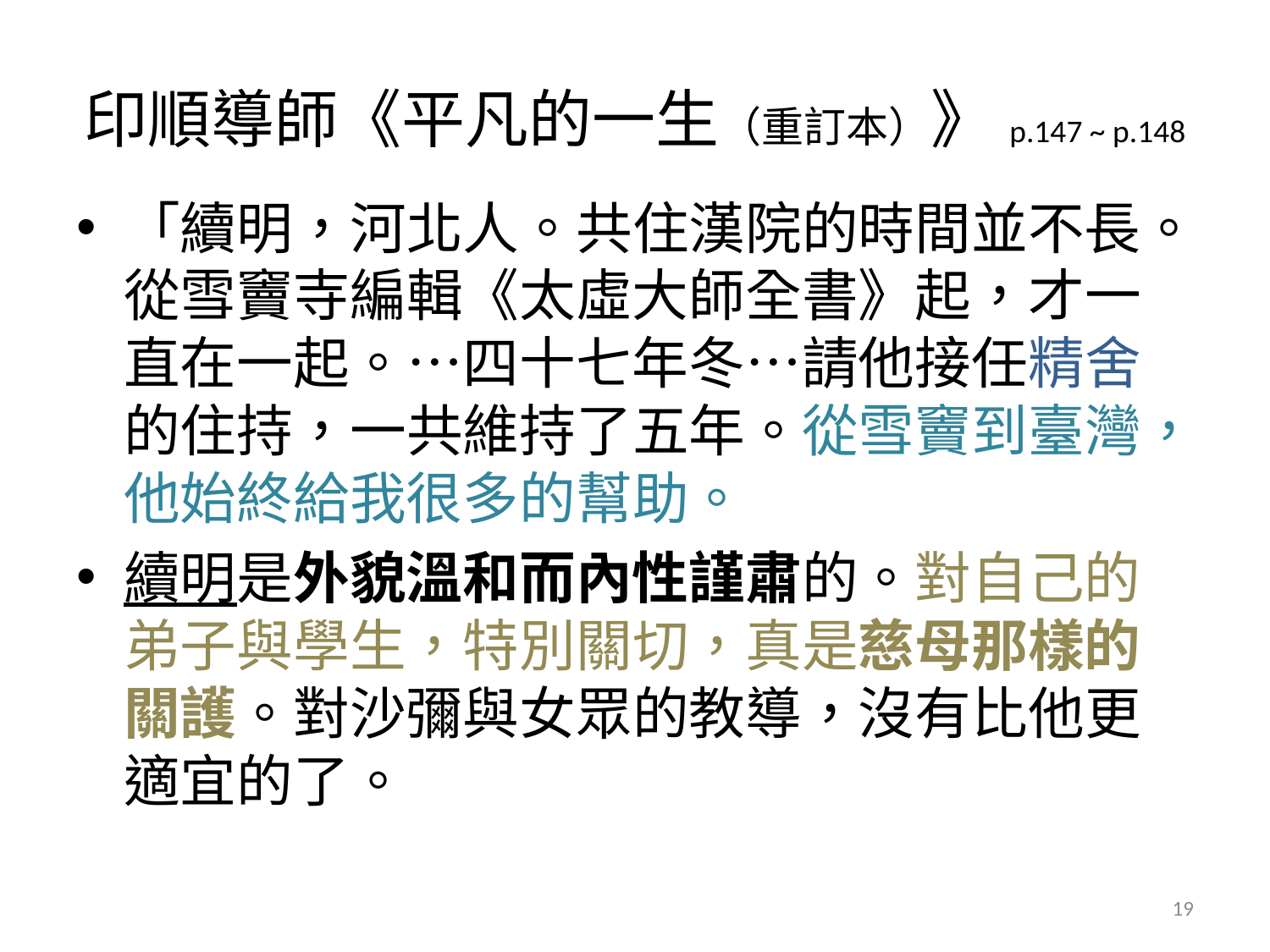

# 印順導師《平凡的一生（重訂本）》p.147 ~ p.148
「續明，河北人。共住漢院的時間並不長。從雪竇寺編輯《太虛大師全書》起，才一直在一起。…四十七年冬…請他接任精舍的住持，一共維持了五年。從雪竇到臺灣，他始終給我很多的幫助。
續明是外貌溫和而內性謹肅的。對自己的弟子與學生，特別關切，真是慈母那樣的關護。對沙彌與女眾的教導，沒有比他更適宜的了。

19